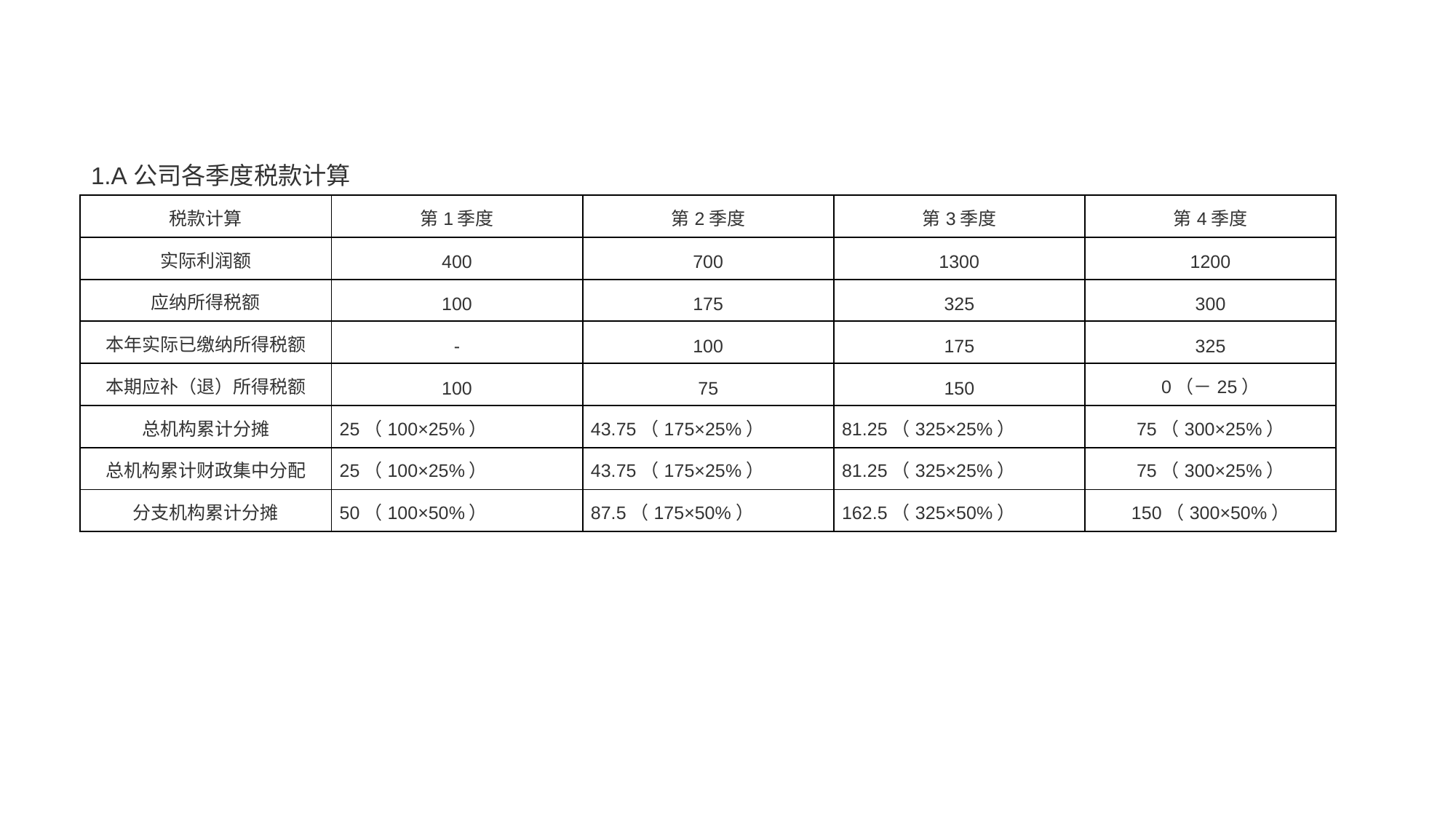

1.A公司各季度税款计算
| 税款计算 | 第1季度 | 第2季度 | 第3季度 | 第4季度 |
| --- | --- | --- | --- | --- |
| 实际利润额 | 400 | 700 | 1300 | 1200 |
| 应纳所得税额 | 100 | 175 | 325 | 300 |
| 本年实际已缴纳所得税额 | - | 100 | 175 | 325 |
| 本期应补（退）所得税额 | 100 | 75 | 150 | 0（－25） |
| 总机构累计分摊 | 25（100×25%） | 43.75（175×25%） | 81.25（325×25%） | 75（300×25%） |
| 总机构累计财政集中分配 | 25（100×25%） | 43.75（175×25%） | 81.25（325×25%） | 75（300×25%） |
| 分支机构累计分摊 | 50（100×50%） | 87.5（175×50%） | 162.5（325×50%） | 150（300×50%） |